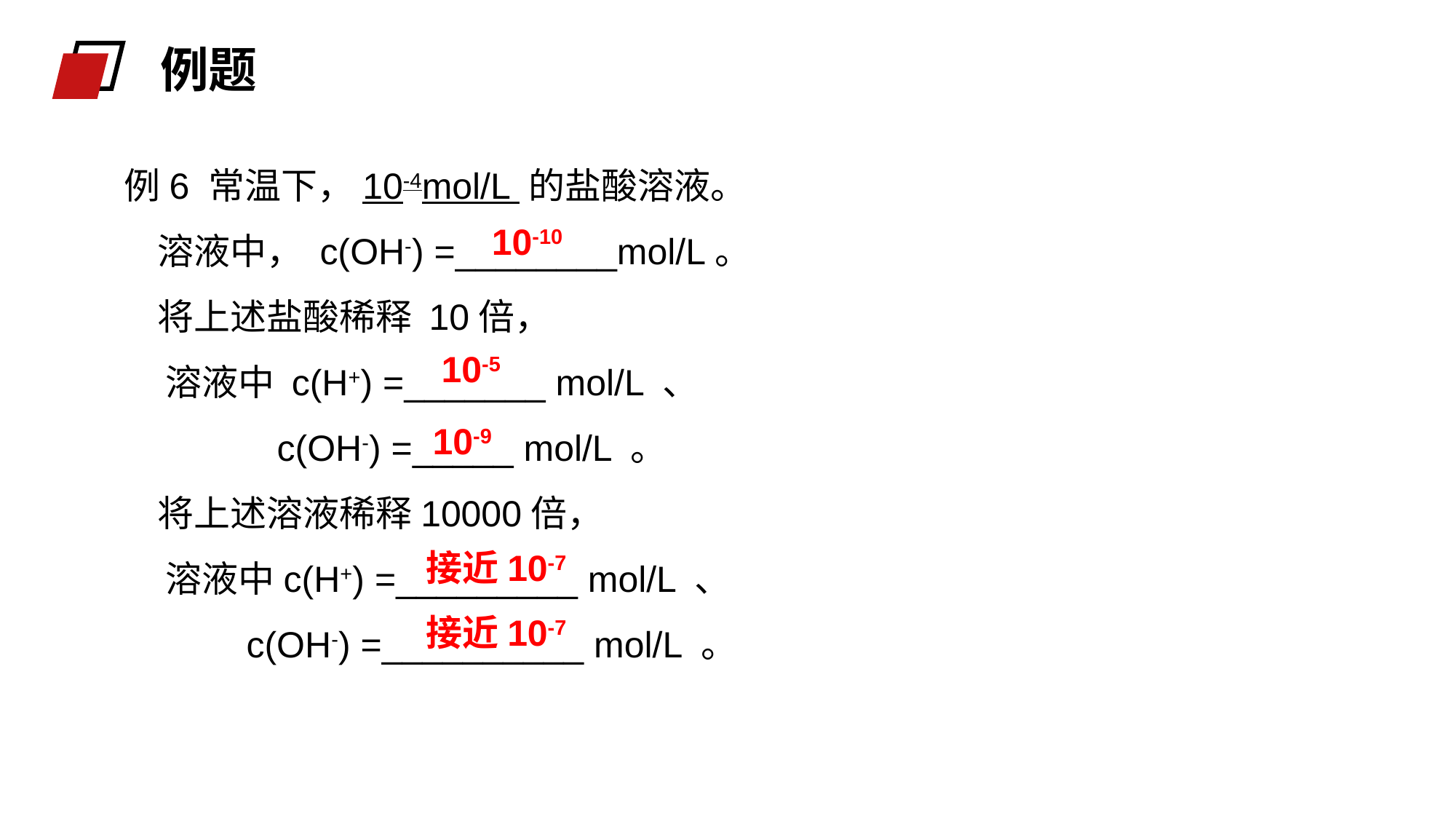

例题
例6 常温下，10-4mol/L 的盐酸溶液。
   溶液中， c(OH-) =________mol/L。
   将上述盐酸稀释 10倍，
    溶液中 c(H+) =_______ mol/L 、
               c(OH-) =_____ mol/L 。
   将上述溶液稀释10000倍，
    溶液中c(H+) =_________ mol/L 、
            c(OH-) =__________ mol/L 。
10-10
10-5
10-9
接近10-7
接近10-7